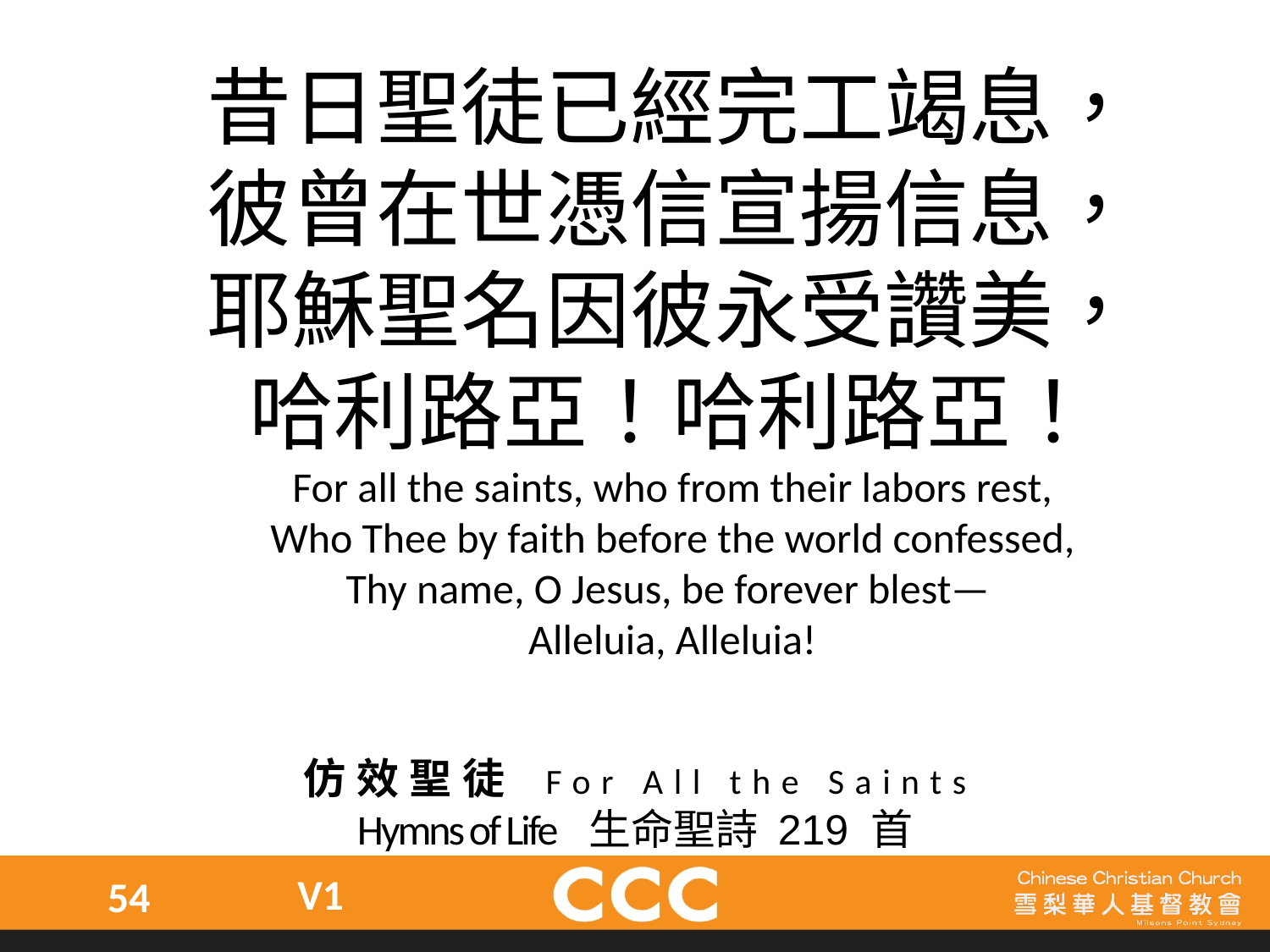

昔日聖徒已經完工竭息，
彼曾在世憑信宣揚信息，
耶穌聖名因彼永受讚美，
哈利路亞！哈利路亞！
For all the saints, who from their labors rest,
Who Thee by faith before the world confessed,
Thy name, O Jesus, be forever blest—
Alleluia, Alleluia!
仿效聖徒 For All the Saints
Hymns of Life   生命聖詩 219 首
V1
54